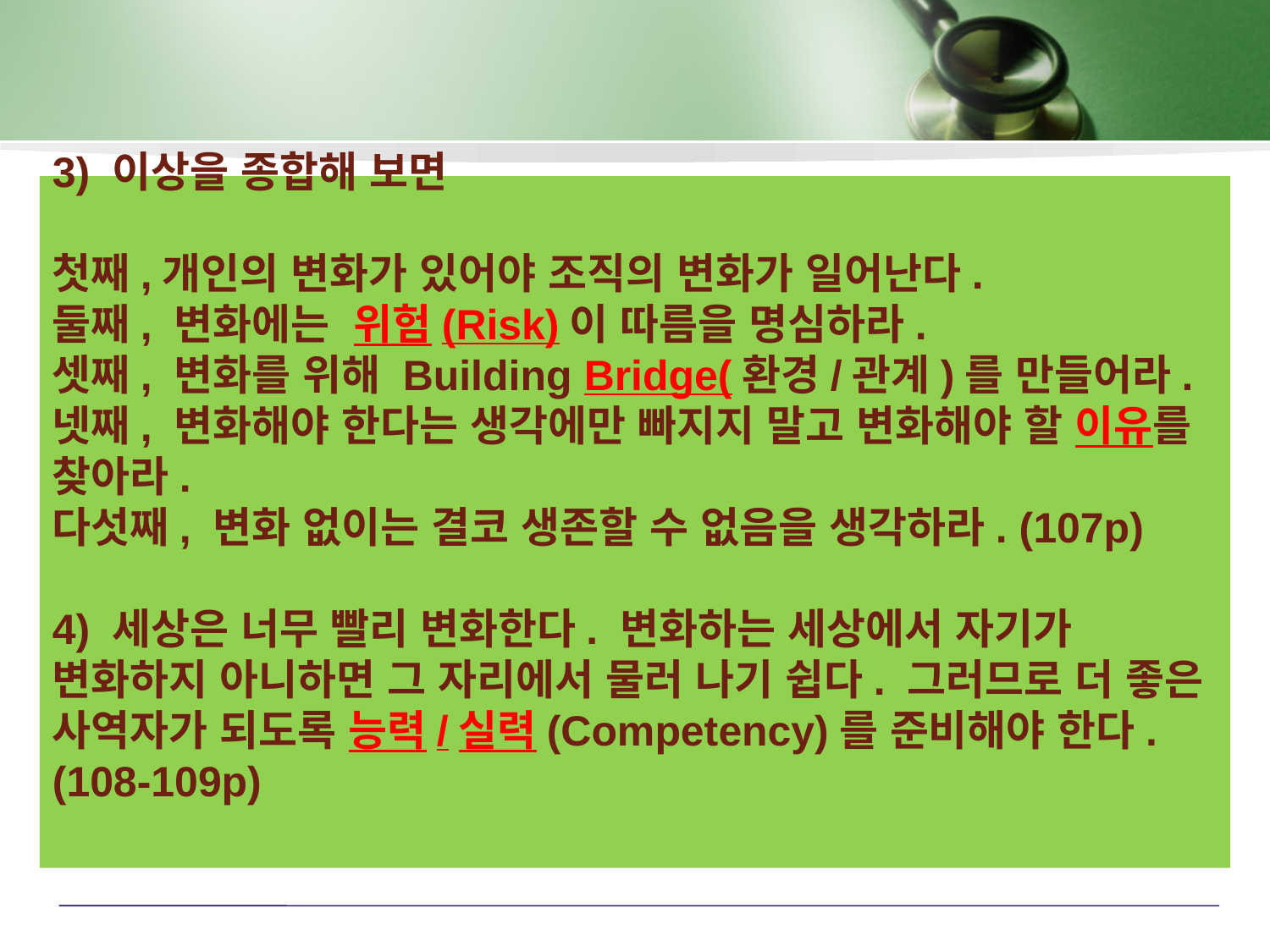

3) 이상을 종합해 보면
첫째,개인의 변화가 있어야 조직의 변화가 일어난다.
둘째, 변화에는  위험(Risk)이 따름을 명심하라.
셋째, 변화를 위해 Building Bridge(환경/관계)를 만들어라.
넷째, 변화해야 한다는 생각에만 빠지지 말고 변화해야 할 이유를 찾아라.
다섯째, 변화 없이는 결코 생존할 수 없음을 생각하라. (107p)
4) 세상은 너무 빨리 변화한다. 변화하는 세상에서 자기가 변화하지 아니하면 그 자리에서 물러 나기 쉽다. 그러므로 더 좋은 사역자가 되도록 능력/실력(Competency)를 준비해야 한다. (108-109p)